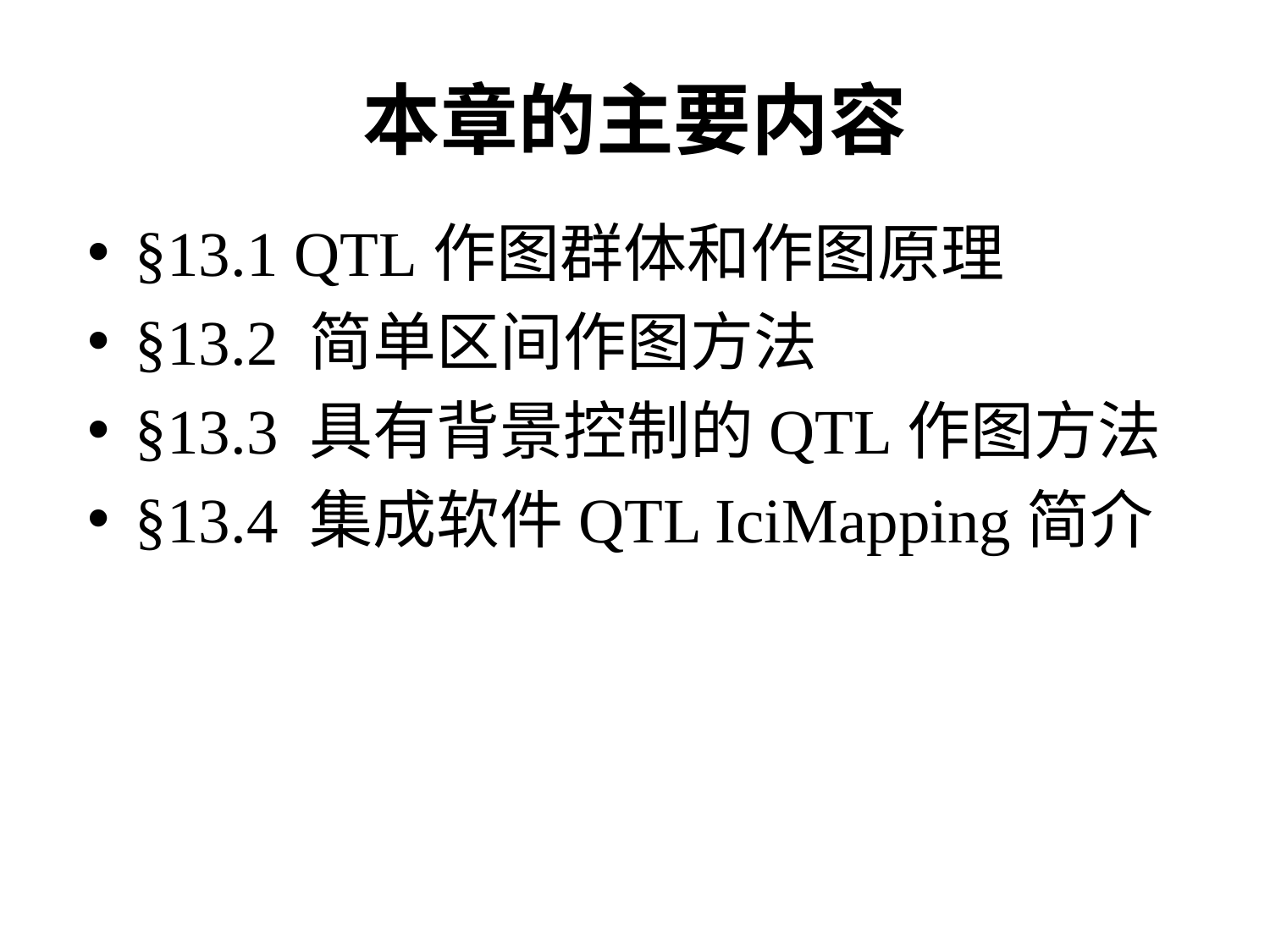

# 本章的主要内容
§13.1 QTL作图群体和作图原理
§13.2 简单区间作图方法
§13.3 具有背景控制的QTL作图方法
§13.4 集成软件QTL IciMapping简介